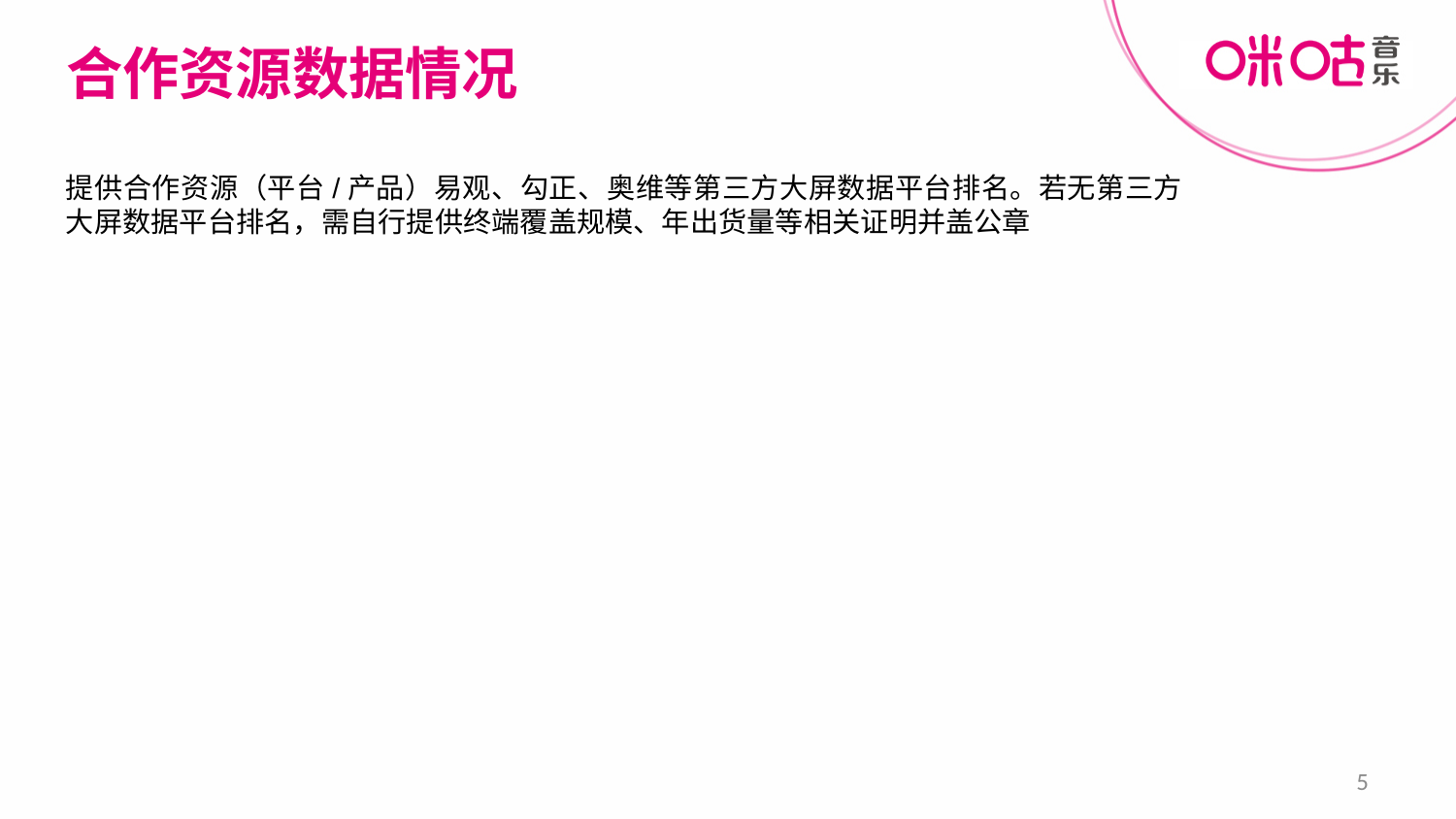

合作资源数据情况
提供合作资源（平台/产品）易观、勾正、奥维等第三方大屏数据平台排名。若无第三方大屏数据平台排名，需自行提供终端覆盖规模、年出货量等相关证明并盖公章
5